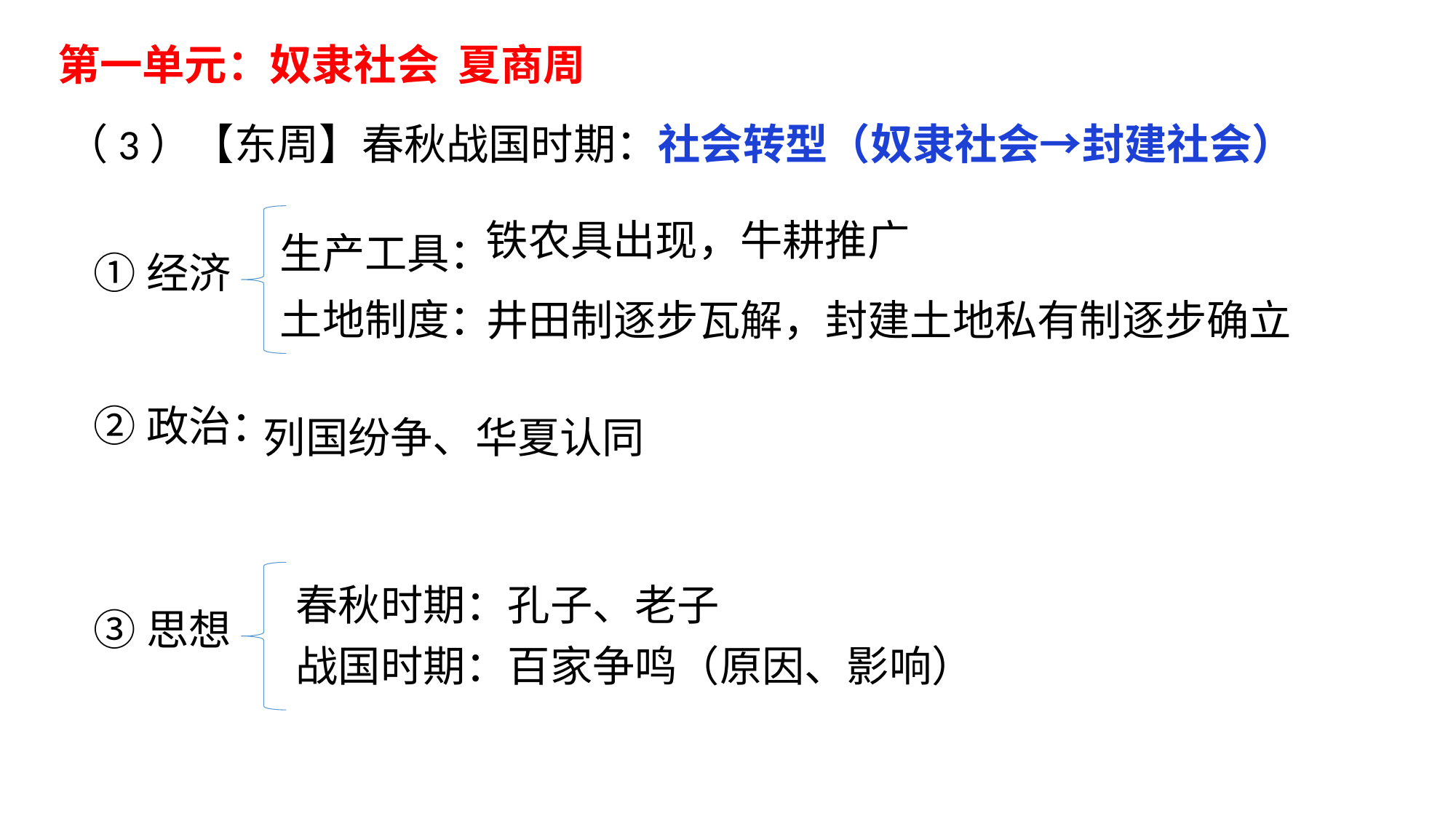

第一单元：奴隶社会  夏商周
（3）【东周】春秋战国时期：社会转型（奴隶社会→封建社会）
铁农具出现，牛耕推广

生产工具：
土地制度：
①经济

②政治：

③思想
井田制逐步瓦解，封建土地私有制逐步确立
列国纷争、华夏认同

春秋时期：孔子、老子
战国时期：百家争鸣（原因、影响）